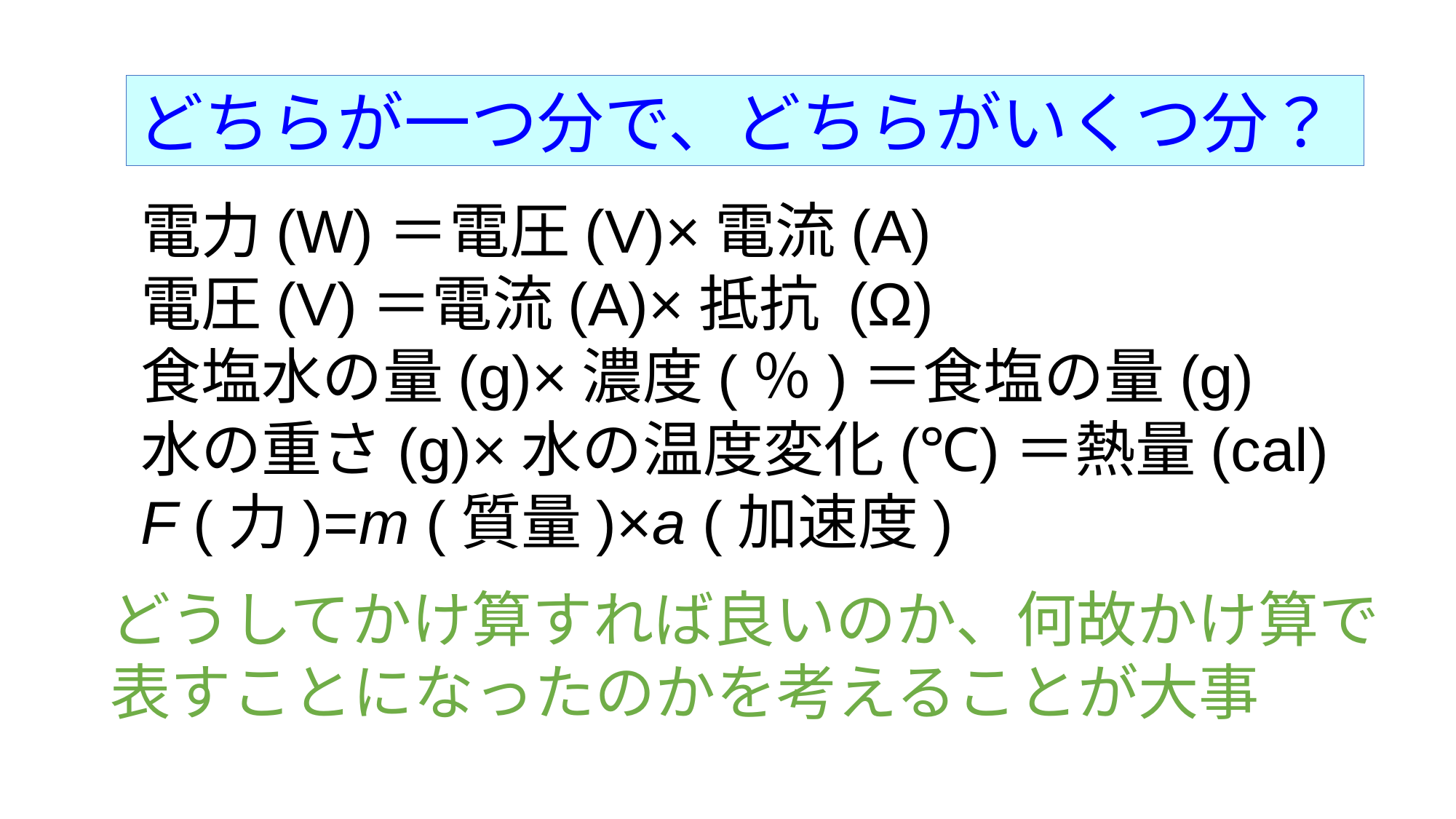

どちらが一つ分で、どちらがいくつ分？
電力(W)＝電圧(V)×電流(A)
電圧(V)＝電流(A)×抵抗 (Ω)
食塩水の量(g)×濃度(％)＝食塩の量(g)
水の重さ(g)×水の温度変化(℃)＝熱量(cal)
F (力)=m (質量)×a (加速度)
どうしてかけ算すれば良いのか、何故かけ算で
表すことになったのかを考えることが大事